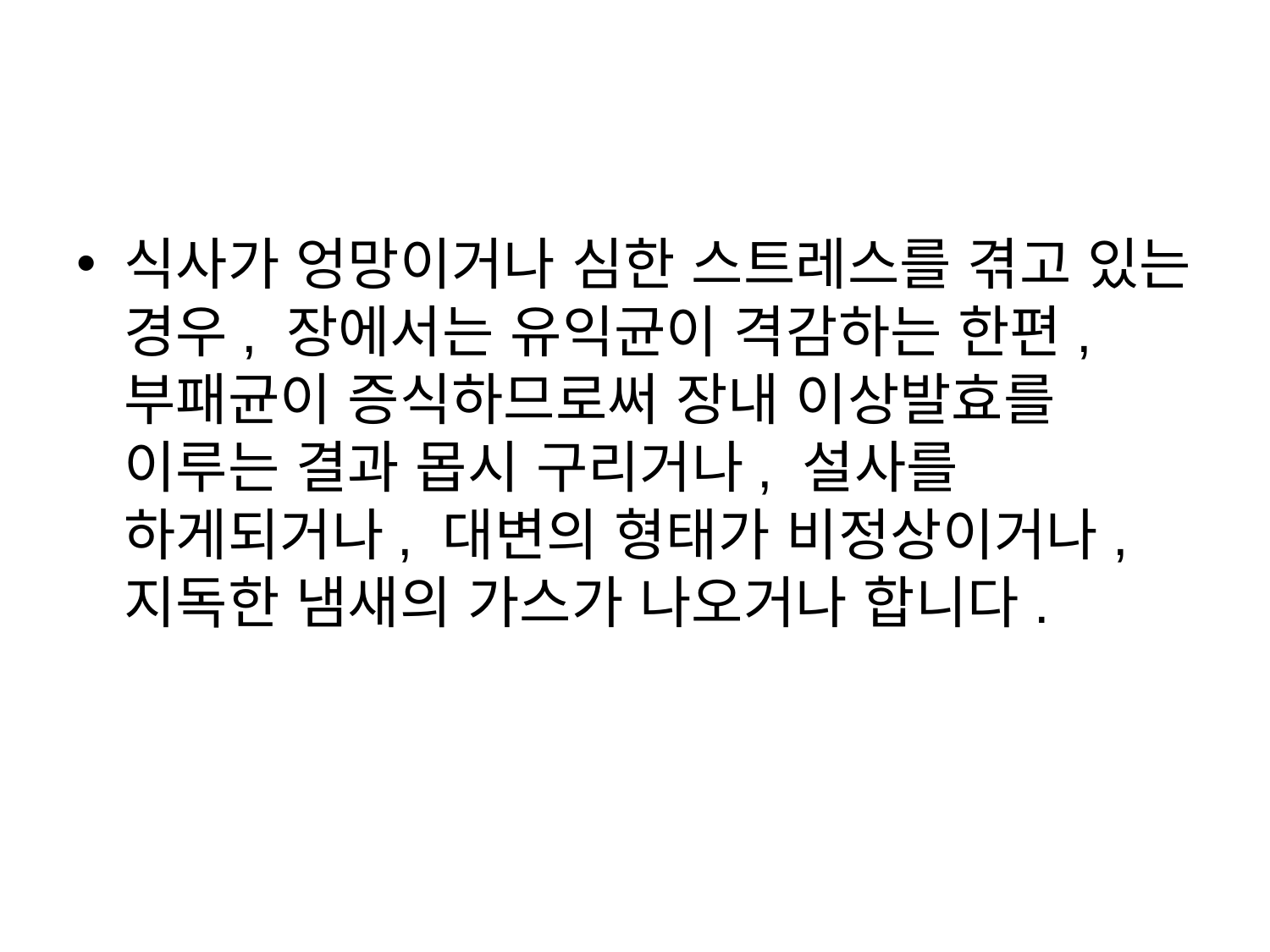

#
식사가 엉망이거나 심한 스트레스를 겪고 있는 경우, 장에서는 유익균이 격감하는 한편, 부패균이 증식하므로써 장내 이상발효를 이루는 결과 몹시 구리거나, 설사를 하게되거나, 대변의 형태가 비정상이거나,지독한 냄새의 가스가 나오거나 합니다.